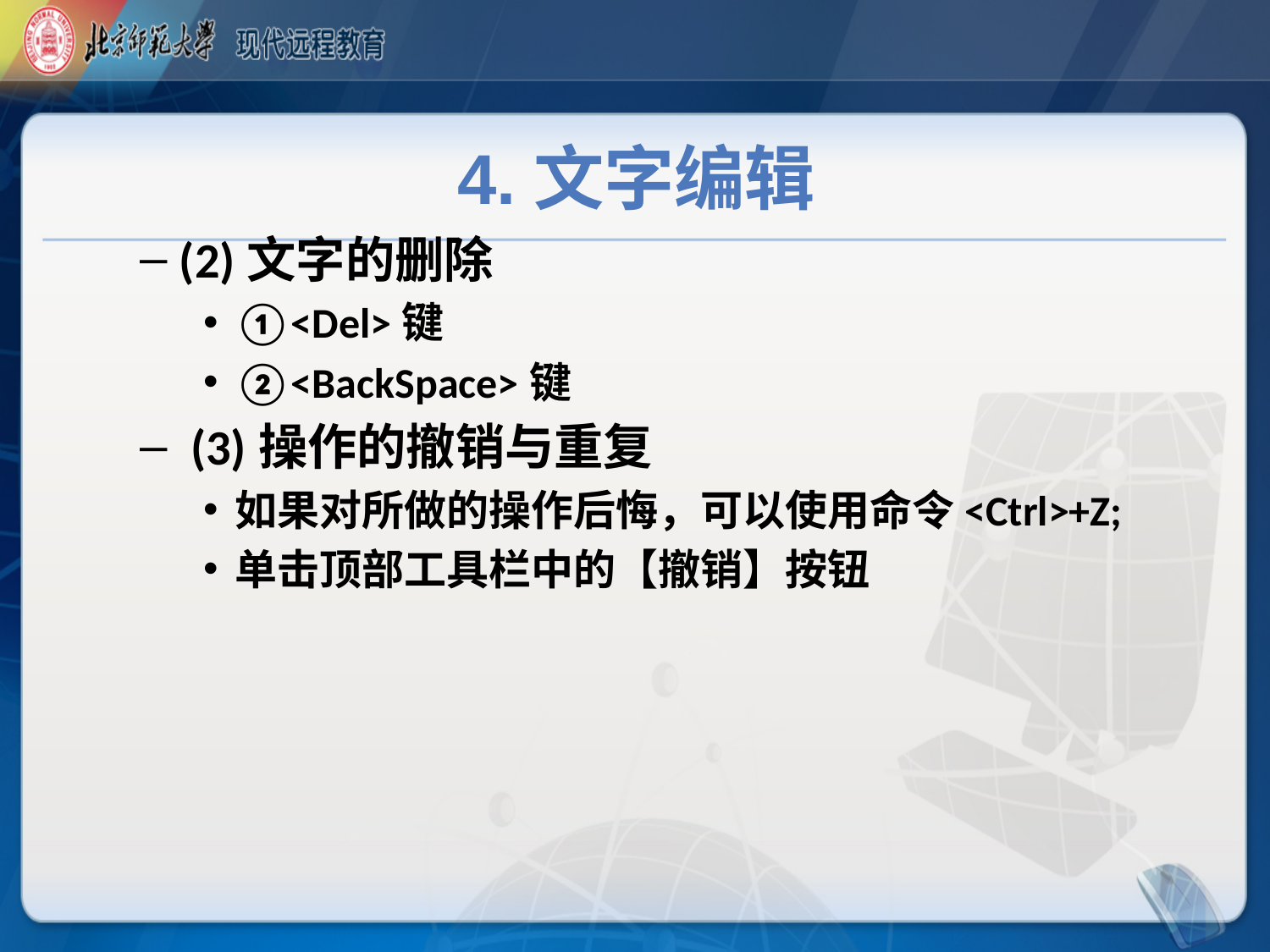

# 4.文字编辑
(2)文字的删除
①<Del>键
②<BackSpace>键
 (3)操作的撤销与重复
如果对所做的操作后悔，可以使用命令<Ctrl>+Z;
单击顶部工具栏中的【撤销】按钮